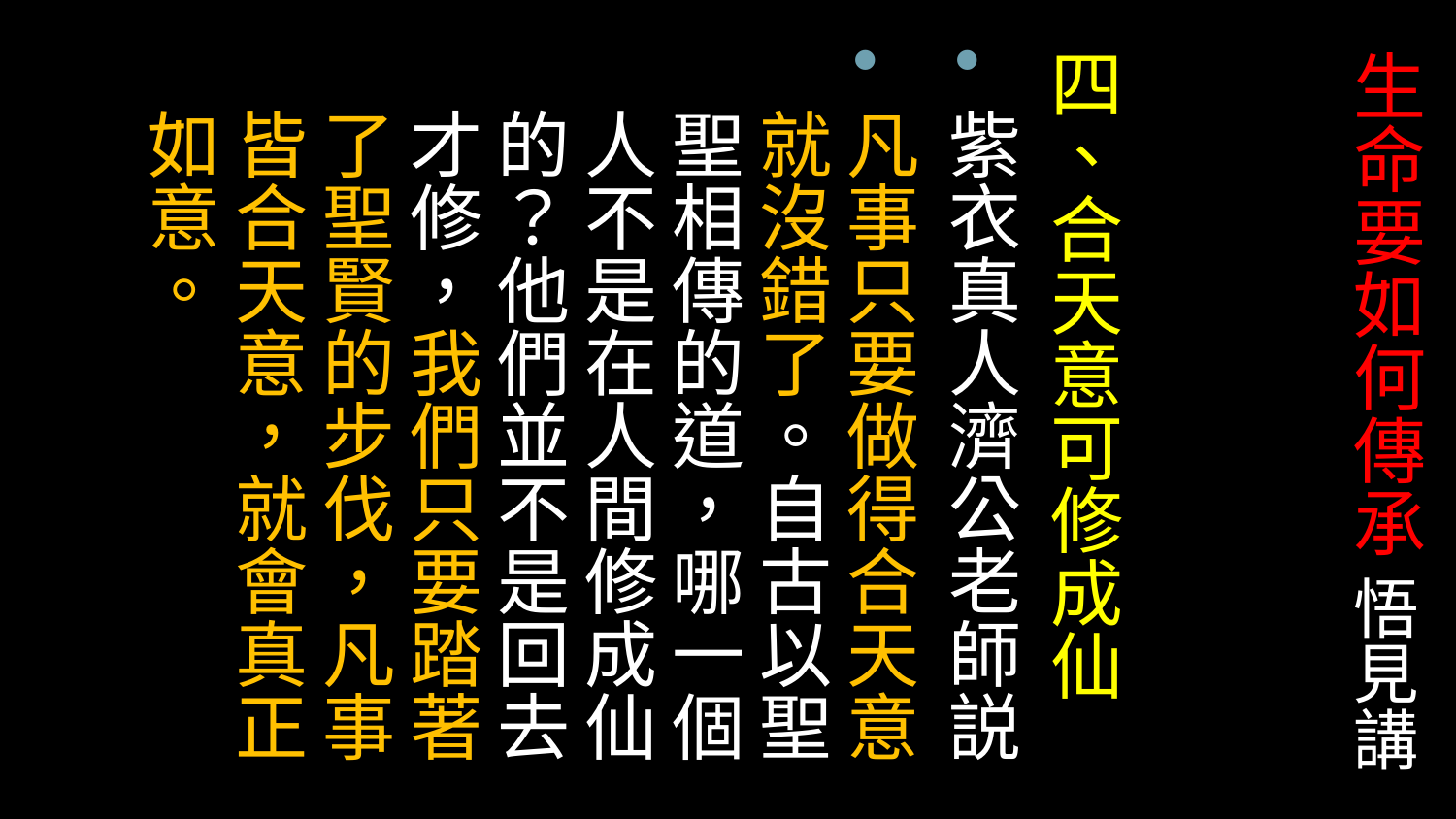

四、合天意可修成仙
紫衣真人濟公老師説
凡事只要做得合天意就沒錯了。自古以聖聖相傳的道，哪一個人不是在人間修成仙的？他們並不是回去才修，我們只要踏著了聖賢的步伐，凡事皆合天意，就會真正如意。

# 生命要如何傳承 悟見講